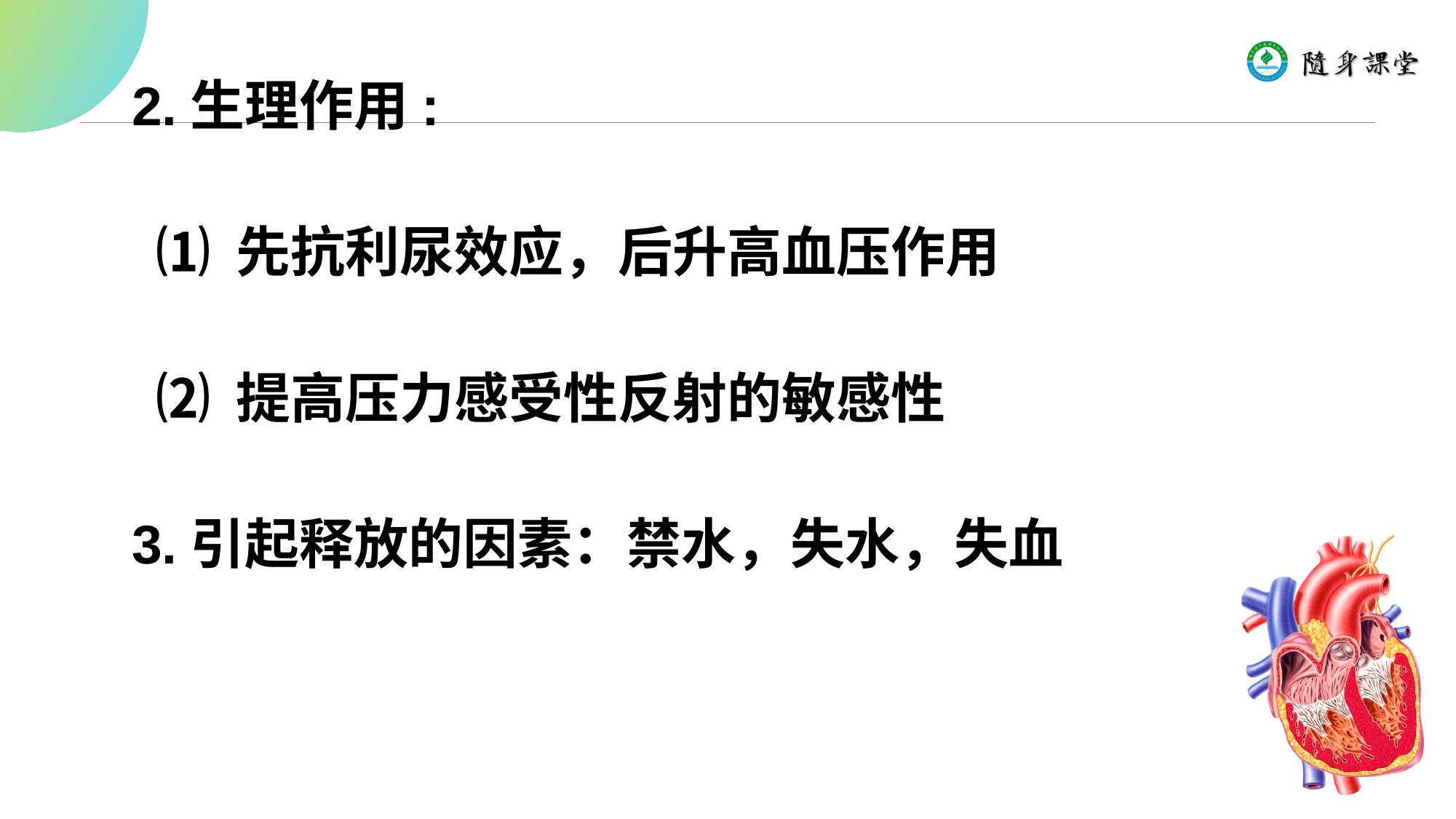

2.生理作用:
  ⑴ 先抗利尿效应，后升高血压作用
  ⑵ 提高压力感受性反射的敏感性
3.引起释放的因素：禁水，失水，失血